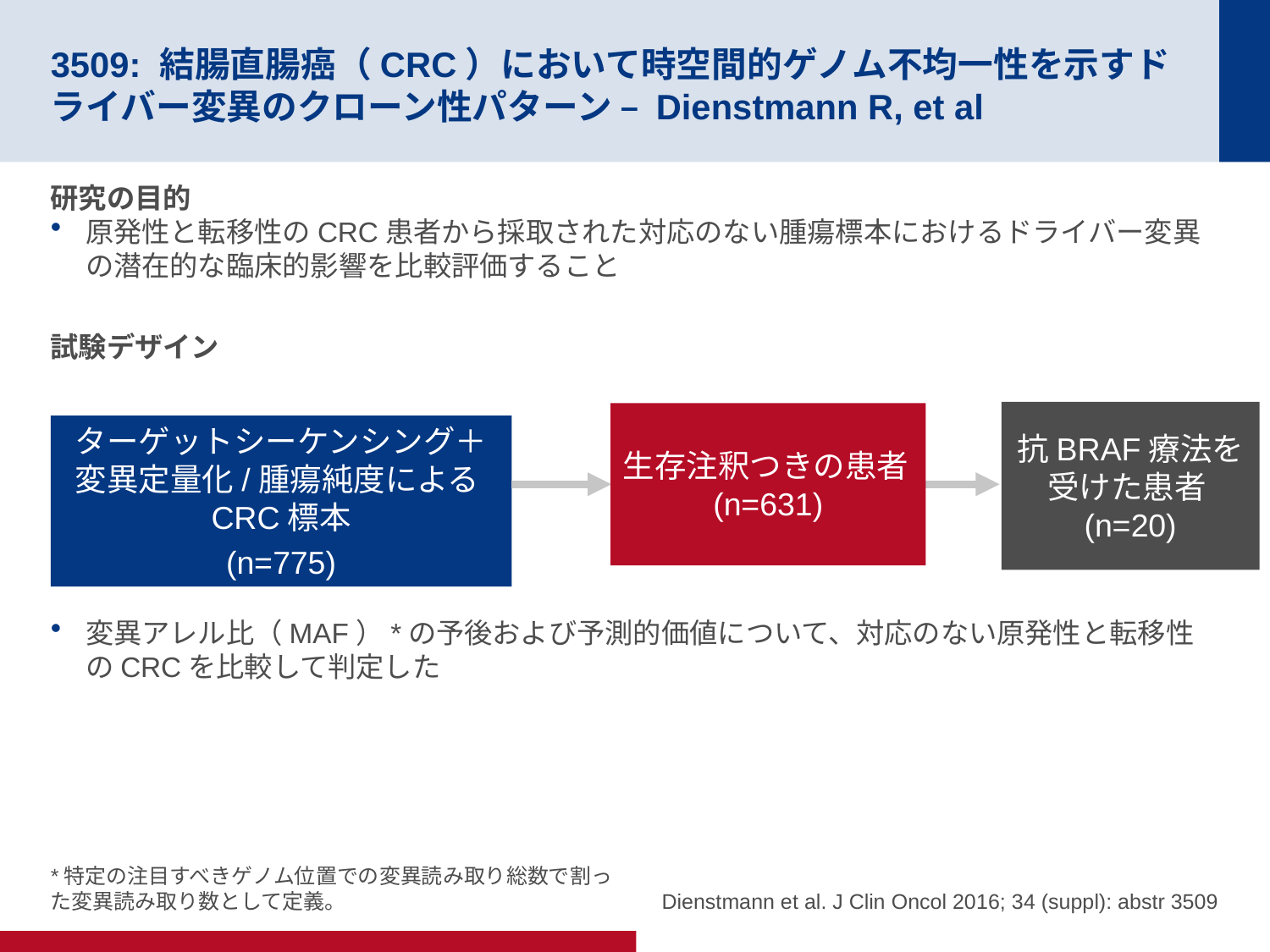

# 3509: 結腸直腸癌（CRC）において時空間的ゲノム不均一性を示すドライバー変異のクローン性パターン – Dienstmann R, et al
研究の目的
原発性と転移性のCRC患者から採取された対応のない腫瘍標本におけるドライバー変異の潜在的な臨床的影響を比較評価すること

試験デザイン

変異アレル比（MAF）*の予後および予測的価値について、対応のない原発性と転移性のCRCを比較して判定した

抗BRAF療法を受けた患者
(n=20)
生存注釈つきの患者(n=631)
ターゲットシーケンシング＋変異定量化/腫瘍純度によるCRC標本
(n=775)
*特定の注目すべきゲノム位置での変異読み取り総数で割った変異読み取り数として定義。
Dienstmann et al. J Clin Oncol 2016; 34 (suppl): abstr 3509